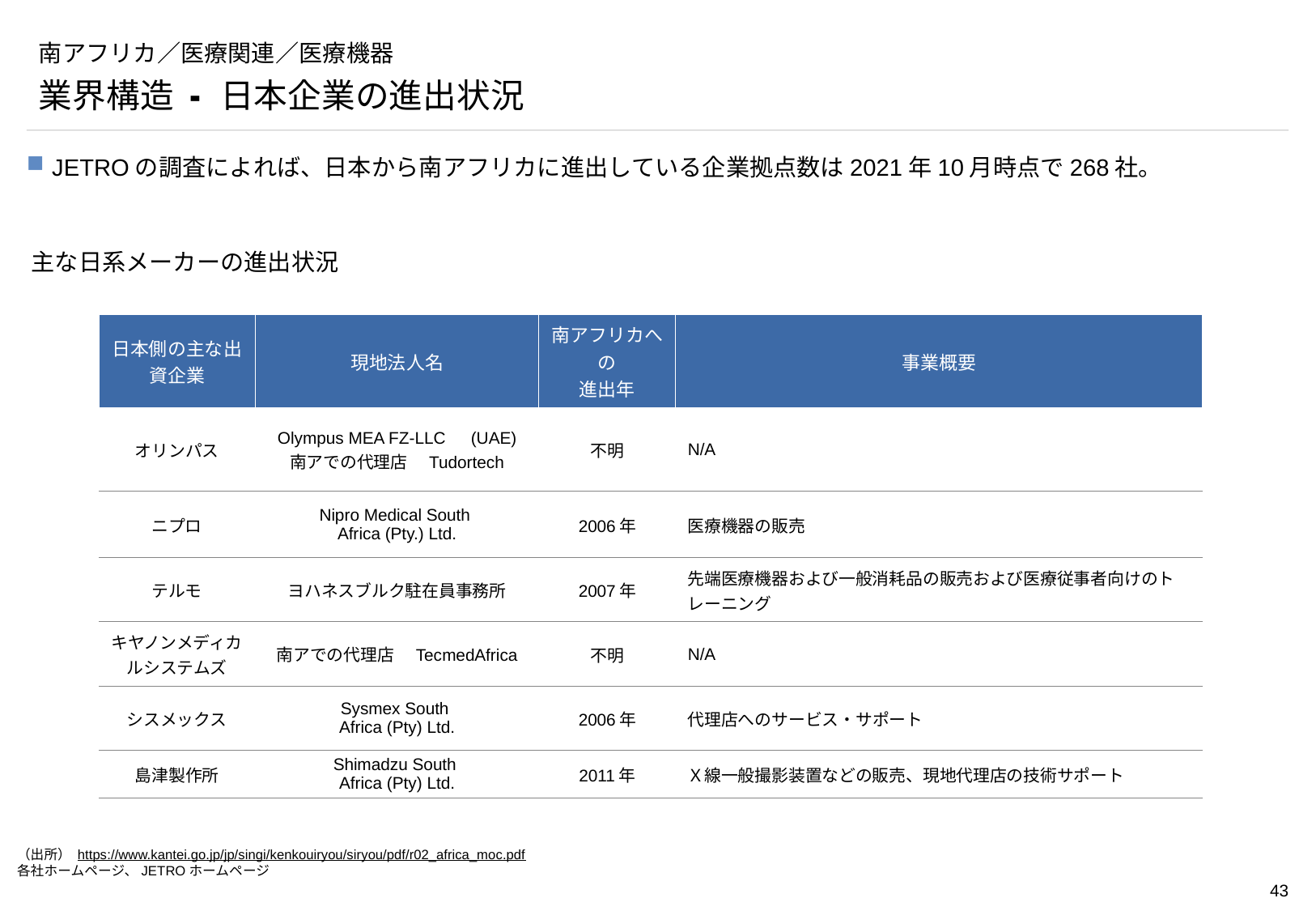

# 南アフリカ／医療関連／医療機器
業界構造 - 日本企業の進出状況
JETROの調査によれば、日本から南アフリカに進出している企業拠点数は2021年10月時点で268社。
主な日系メーカーの進出状況
| 日本側の主な出資企業 | 現地法人名 | 南アフリカへの 進出年 | 事業概要 |
| --- | --- | --- | --- |
| オリンパス | Olympus MEA FZ-LLC　(UAE) 南アでの代理店　Tudortech | 不明 | N/A |
| ニプロ | Nipro Medical South Africa (Pty.) Ltd. | 2006年 | 医療機器の販売 |
| テルモ | ヨハネスブルク駐在員事務所 | 2007年 | 先端医療機器および一般消耗品の販売および医療従事者向けのトレーニング |
| キヤノンメディカルシステムズ | 南アでの代理店　TecmedAfrica | 不明 | N/A |
| シスメックス | Sysmex South Africa (Pty) Ltd. | 2006年 | 代理店へのサービス・サポート |
| 島津製作所 | Shimadzu South Africa (Pty) Ltd. | 2011年 | Ｘ線一般撮影装置などの販売、現地代理店の技術サポート |
（出所） https://www.kantei.go.jp/jp/singi/kenkouiryou/siryou/pdf/r02_africa_moc.pdf
各社ホームページ、JETROホームページ